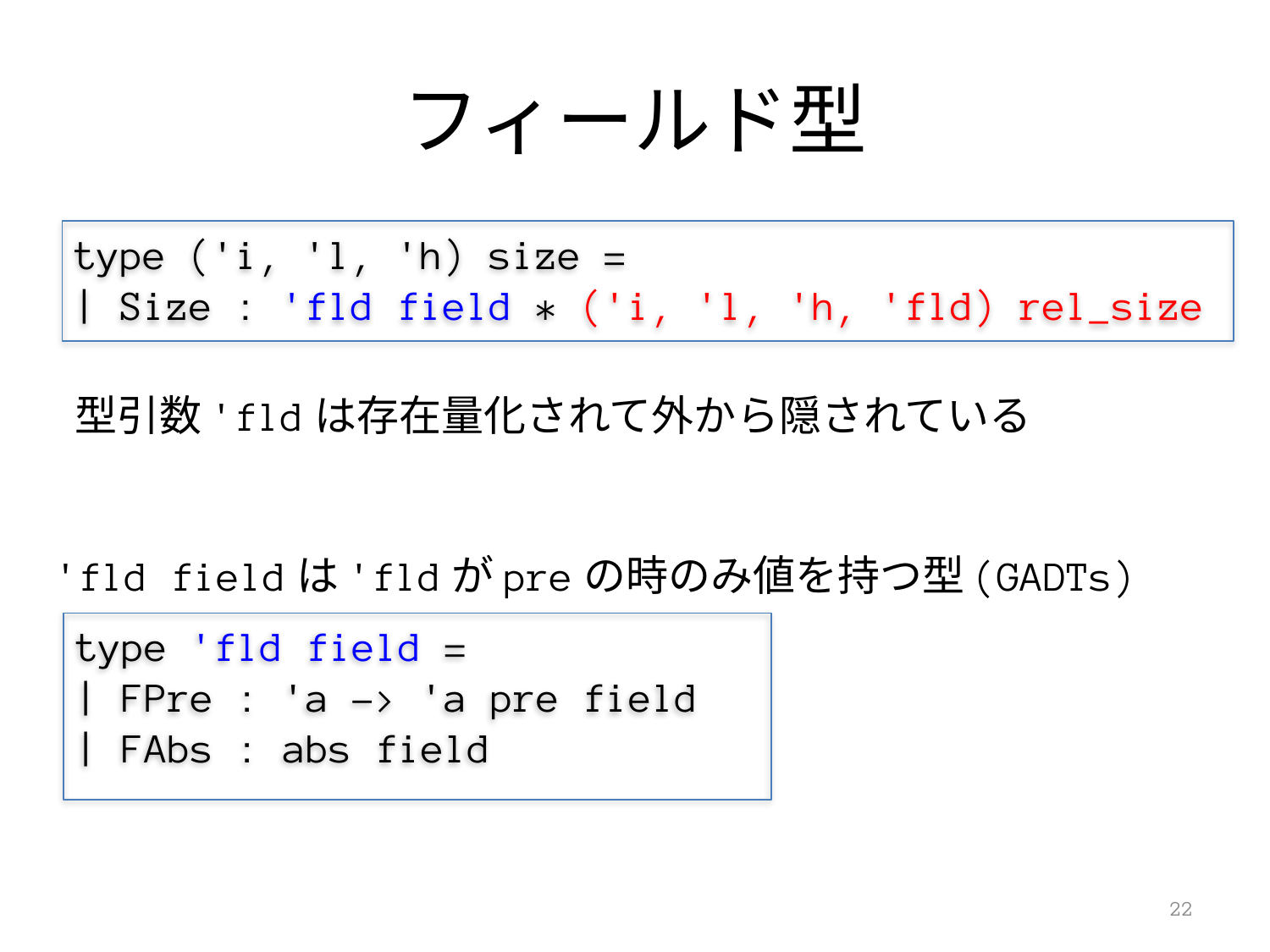

# フィールド型
type ('i, 'l, 'h) size =
| Size : 'fld field * ('i, 'l, 'h, 'fld) rel_size
型引数'fldは存在量化されて外から隠されている
'fld fieldは'fldがpreの時のみ値を持つ型(GADTs)
type 'fld field =
| FPre : 'a -> 'a pre field
| FAbs : abs field

22